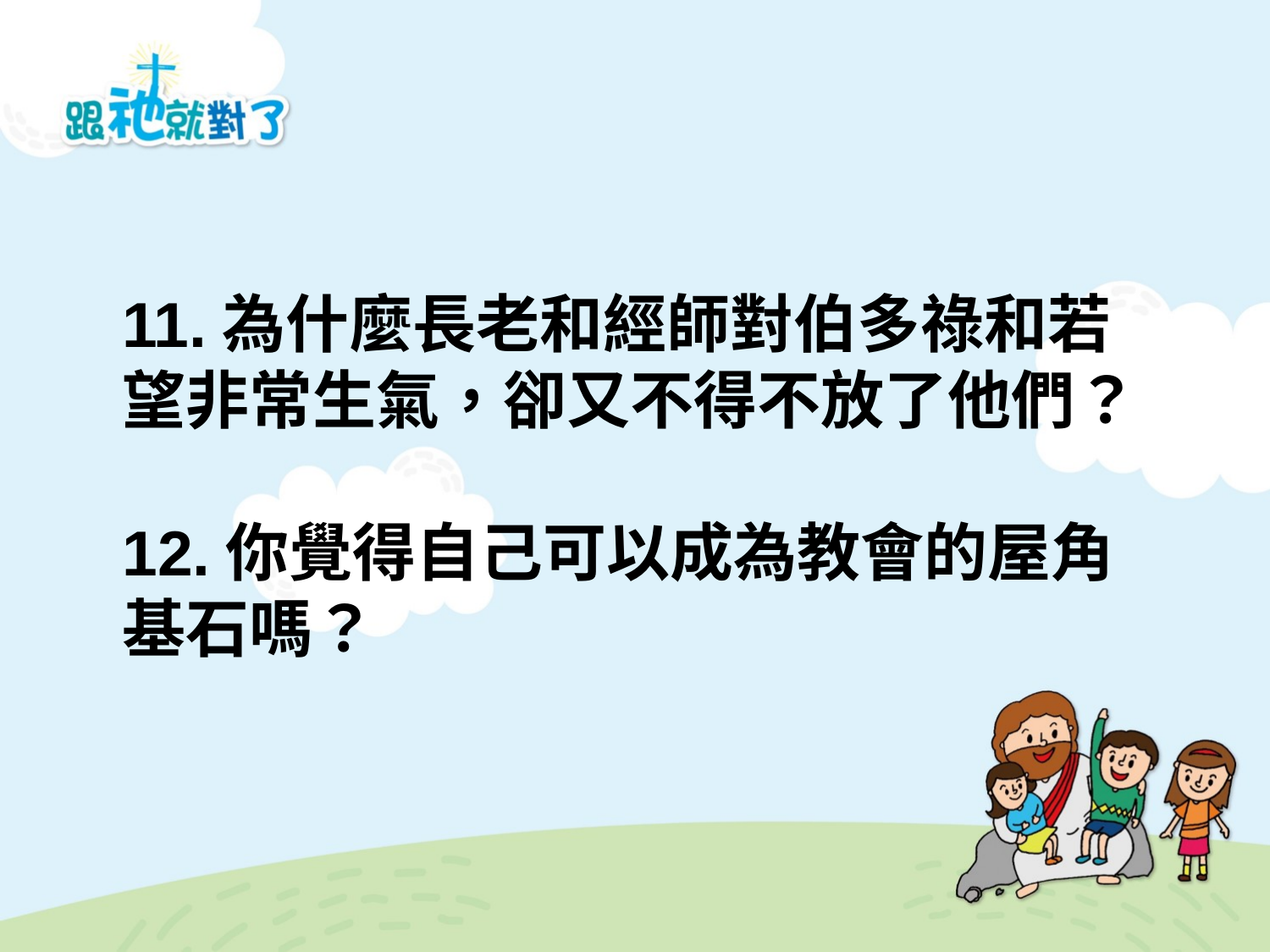

11.為什麼長老和經師對伯多祿和若望非常生氣，卻又不得不放了他們？

12.你覺得自己可以成為教會的屋角基石嗎？